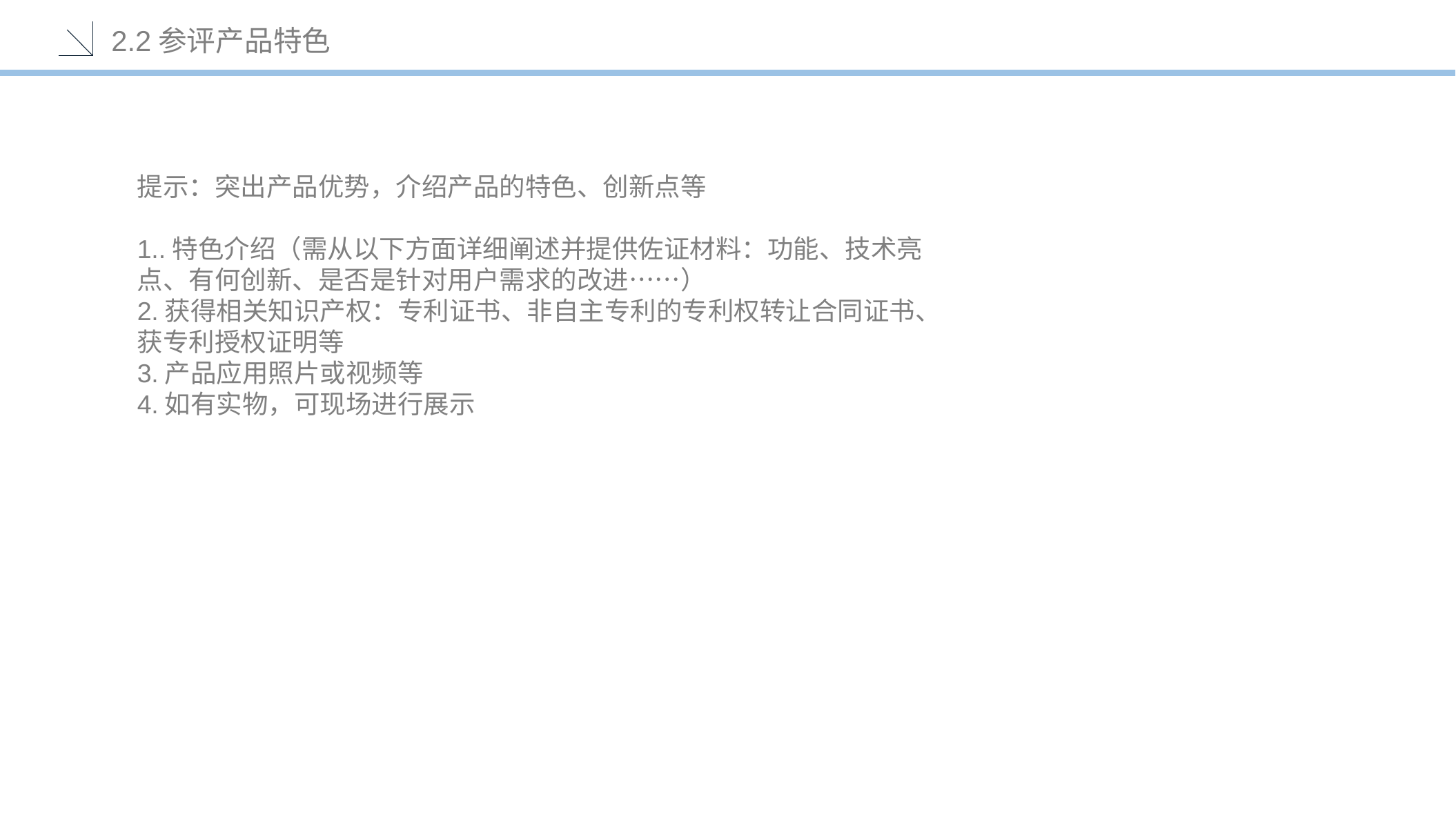

2.2参评产品特色
提示：突出产品优势，介绍产品的特色、创新点等

1..特色介绍（需从以下方面详细阐述并提供佐证材料：功能、技术亮点、有何创新、是否是针对用户需求的改进……）
2.获得相关知识产权：专利证书、非自主专利的专利权转让合同证书、获专利授权证明等
3.产品应用照片或视频等
4.如有实物，可现场进行展示